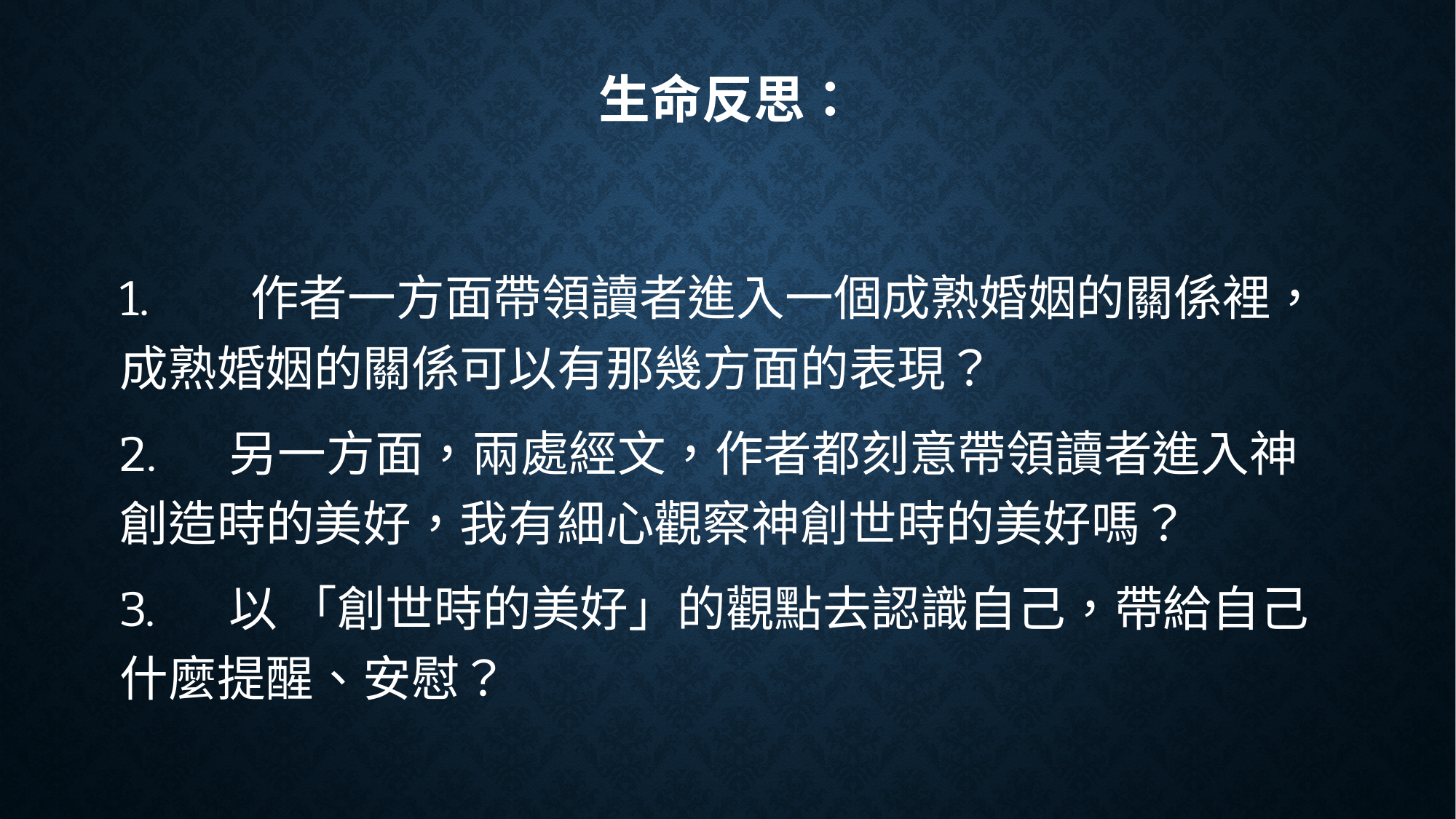

# 生命反思：
1.	 作者一方面帶領讀者進入一個成熟婚姻的關係裡，成熟婚姻的關係可以有那幾方面的表現？
2.	另一方面，兩處經文，作者都刻意帶領讀者進入神創造時的美好，我有細心觀察神創世時的美好嗎？
3.	以 「創世時的美好」的觀點去認識自己，帶給自己什麼提醒、安慰？